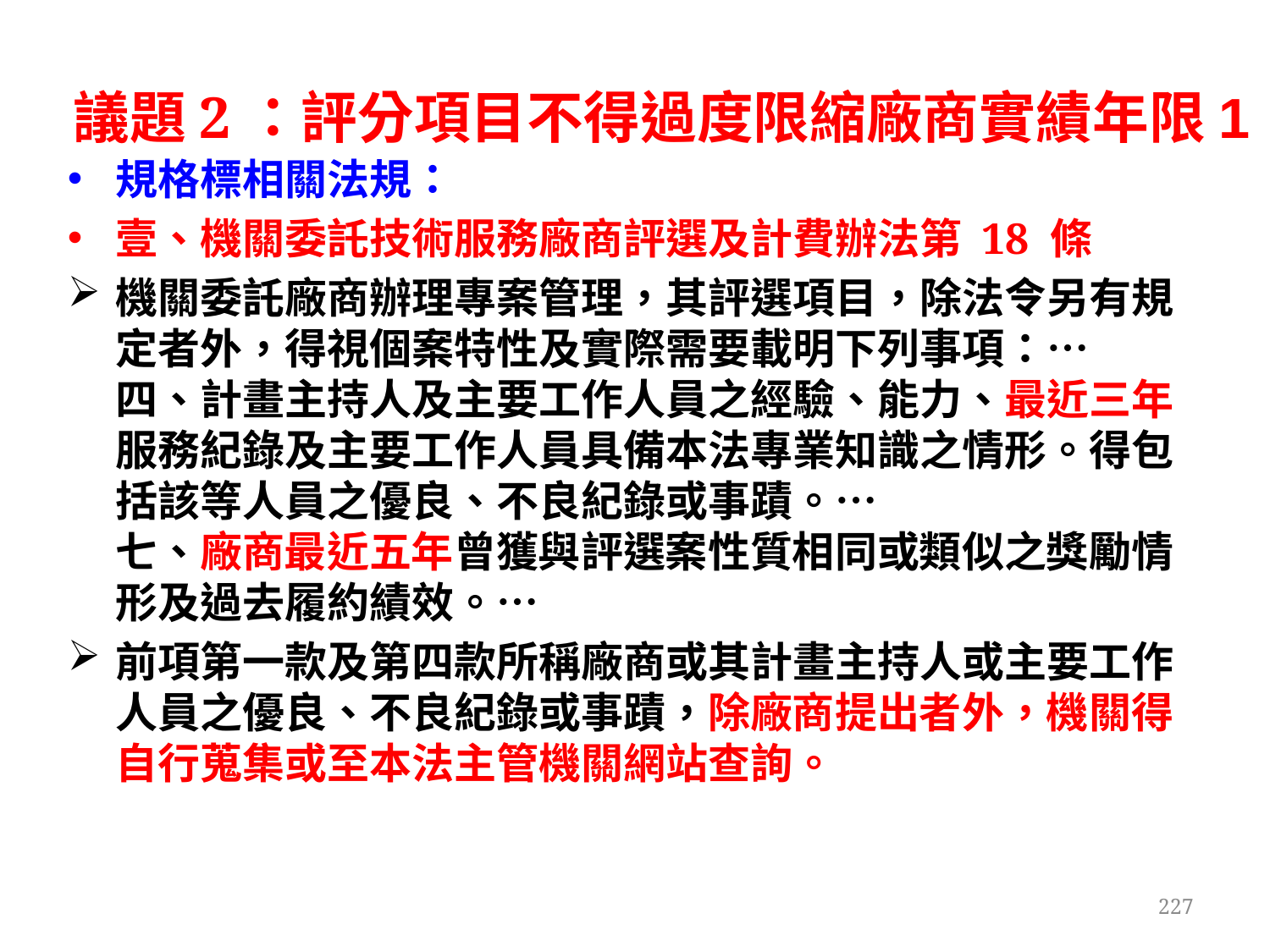

# 議題2：評分項目不得過度限縮廠商實績年限1
規格標相關法規：
壹、機關委託技術服務廠商評選及計費辦法第 18 條
機關委託廠商辦理專案管理，其評選項目，除法令另有規定者外，得視個案特性及實際需要載明下列事項：…
四、計畫主持人及主要工作人員之經驗、能力、最近三年服務紀錄及主要工作人員具備本法專業知識之情形。得包括該等人員之優良、不良紀錄或事蹟。…
七、廠商最近五年曾獲與評選案性質相同或類似之獎勵情形及過去履約績效。…
前項第一款及第四款所稱廠商或其計畫主持人或主要工作人員之優良、不良紀錄或事蹟，除廠商提出者外，機關得自行蒐集或至本法主管機關網站查詢。

227